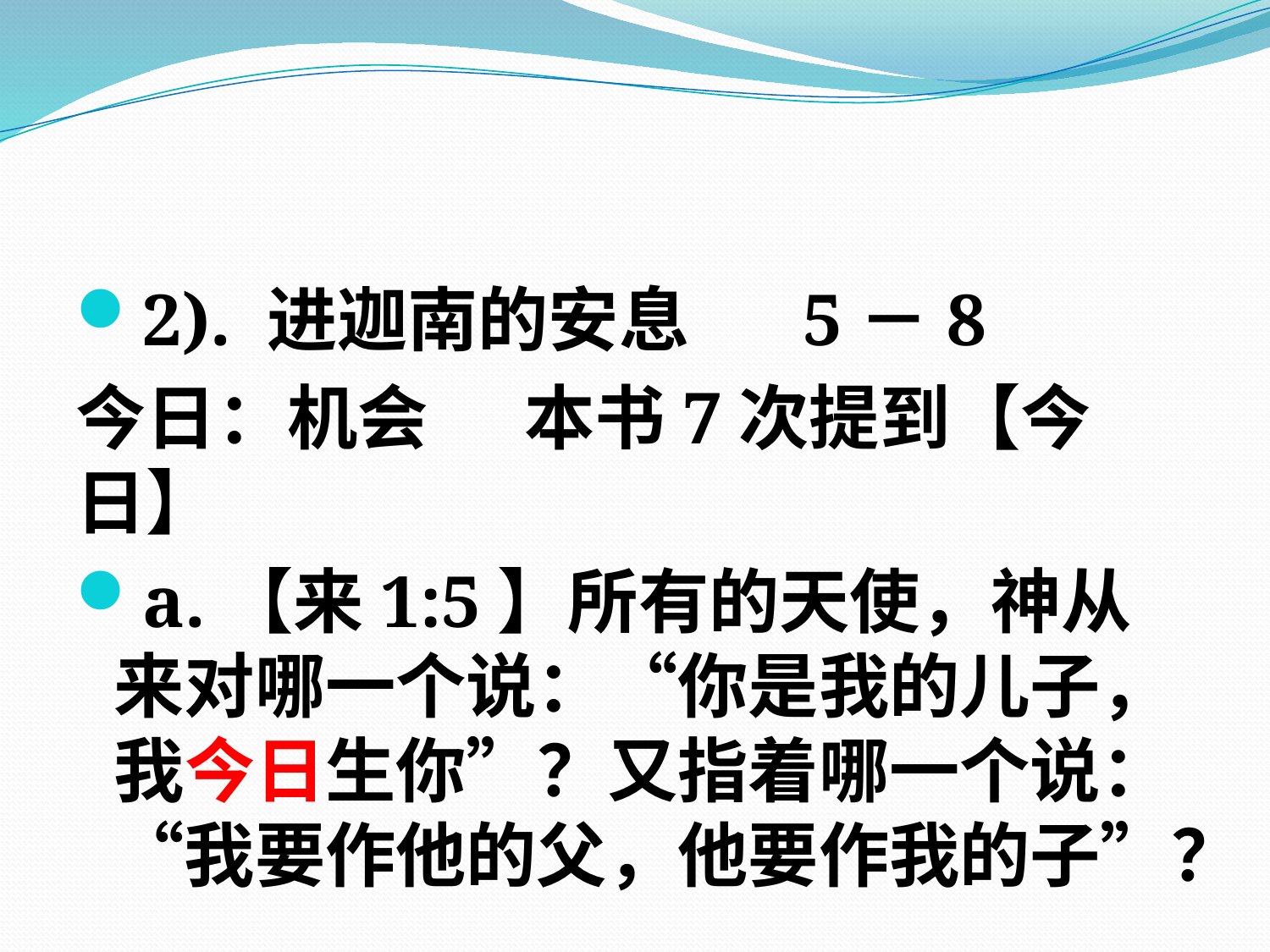

#
2). 进迦南的安息      5－8
今日：机会      本书7次提到【今日】
a.【来1:5】所有的天使，神从来对哪一个说：“你是我的儿子，我今日生你”？又指着哪一个说：“我要作他的父，他要作我的子”？
7